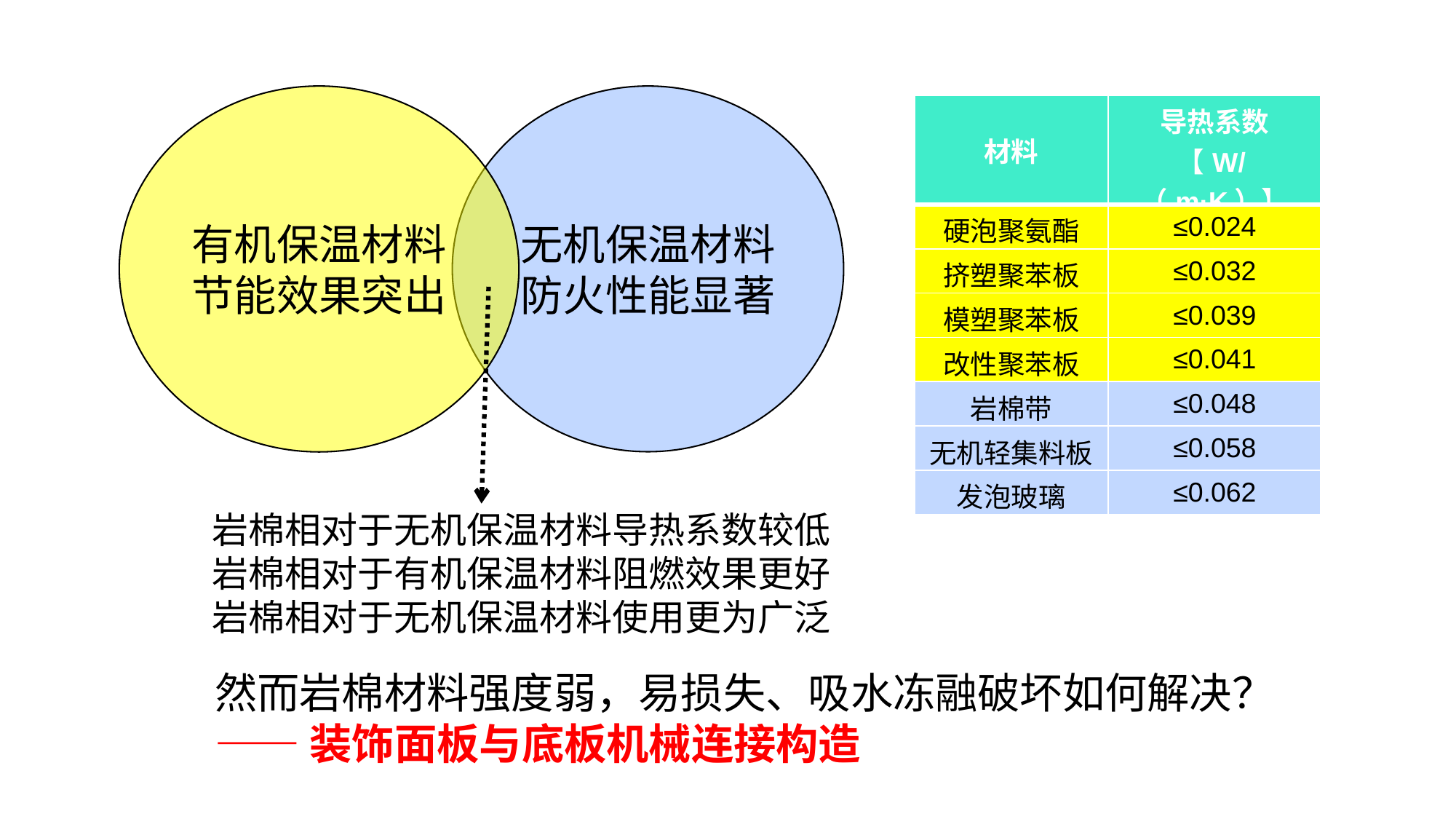

有机保温材料
节能效果突出
无机保温材料
防火性能显著
| 材料 | 导热系数 【W/（m·K）】 |
| --- | --- |
| 硬泡聚氨酯 | ≤0.024 |
| 挤塑聚苯板 | ≤0.032 |
| 模塑聚苯板 | ≤0.039 |
| 改性聚苯板 | ≤0.041 |
| 岩棉带 | ≤0.048 |
| 无机轻集料板 | ≤0.058 |
| 发泡玻璃 | ≤0.062 |
岩棉相对于无机保温材料导热系数较低
岩棉相对于有机保温材料阻燃效果更好
岩棉相对于无机保温材料使用更为广泛

然而岩棉材料强度弱，易损失、吸水冻融破坏如何解决？
——装饰面板与底板机械连接构造